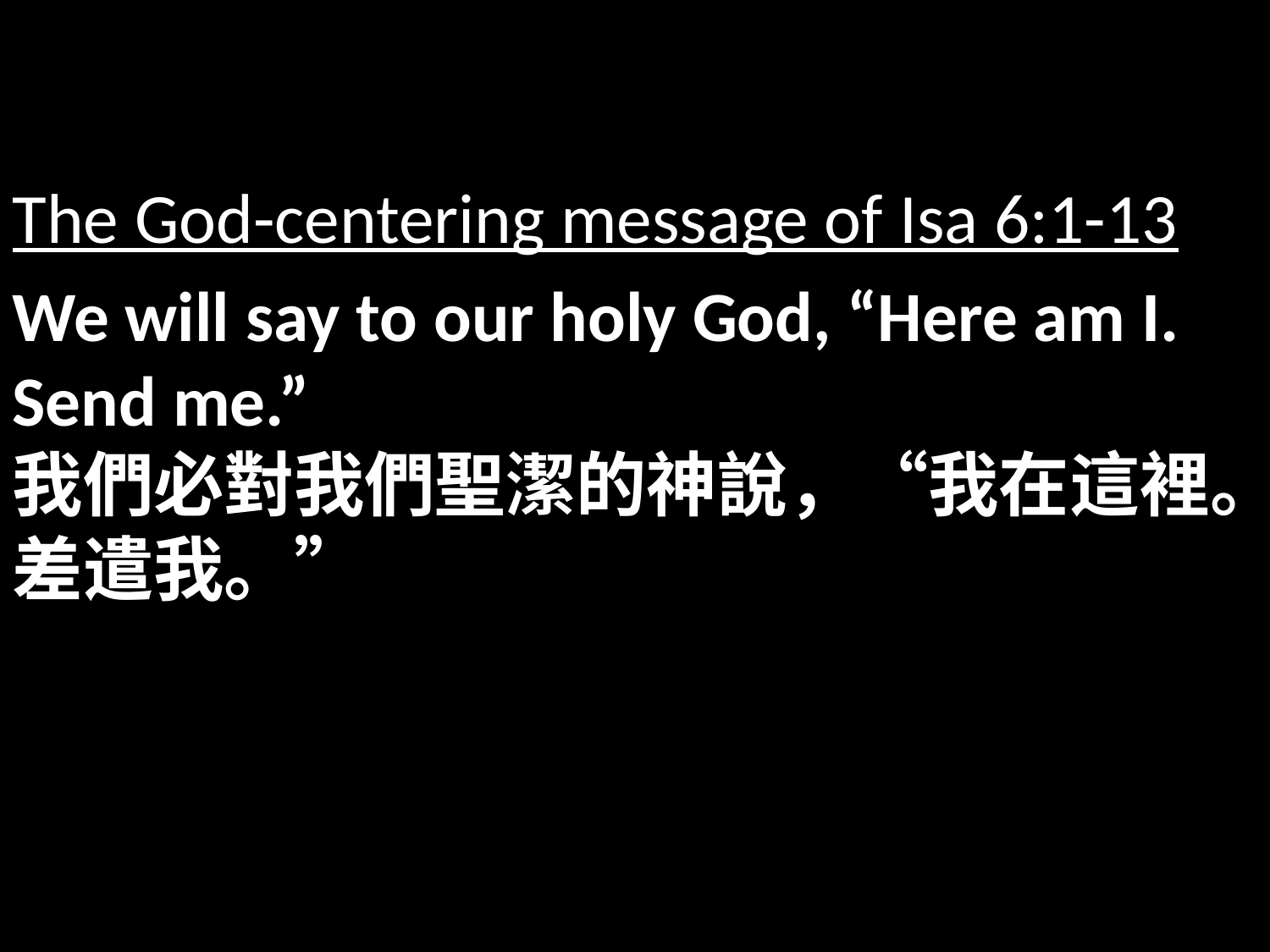

The God-centering message of Isa 6:1-13
We will say to our holy God, “Here am I. Send me.”
我們必對我們聖潔的神說，“我在這裡。差遣我。”